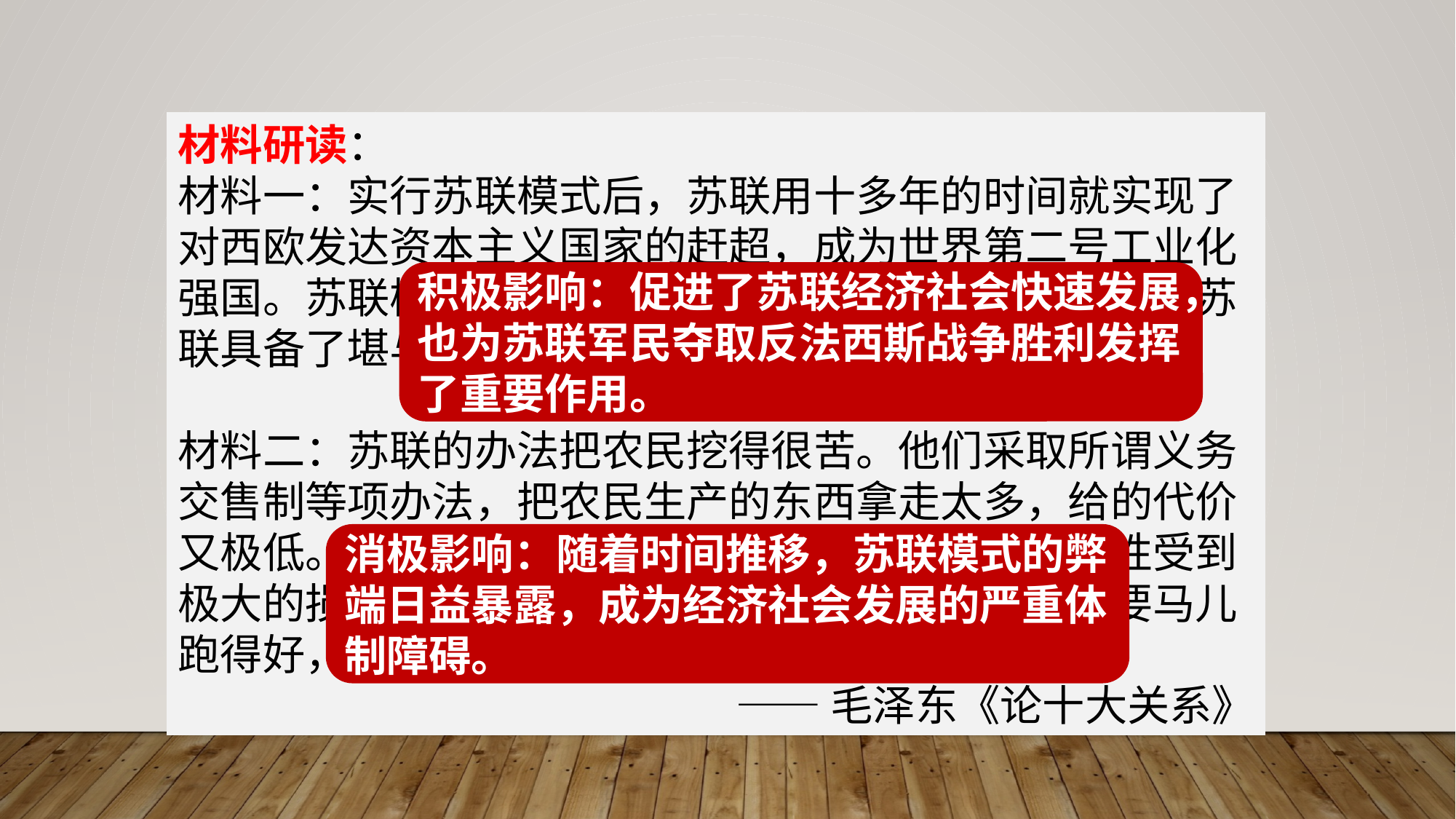

材料研读：
材料一：实行苏联模式后，苏联用十多年的时间就实现了对西欧发达资本主义国家的赶超，成为世界第二号工业化强国。苏联模式的实行为日后打败法西斯奠定基础，使苏联具备了堪与美国抗衡的军事力量。

材料二：苏联的办法把农民挖得很苦。他们采取所谓义务交售制等项办法，把农民生产的东西拿走太多，给的代价又极低。他们这样来积累资金，使农民的生产积极性受到极大的损害。你要母鸡多生蛋，又不给它米吃，又要马儿跑得好，又要马儿不吃草。世界上哪有这样的道理。
——毛泽东《论十大关系》

积极影响：促进了苏联经济社会快速发展，也为苏联军民夺取反法西斯战争胜利发挥了重要作用。
消极影响：随着时间推移，苏联模式的弊端日益暴露，成为经济社会发展的严重体制障碍。